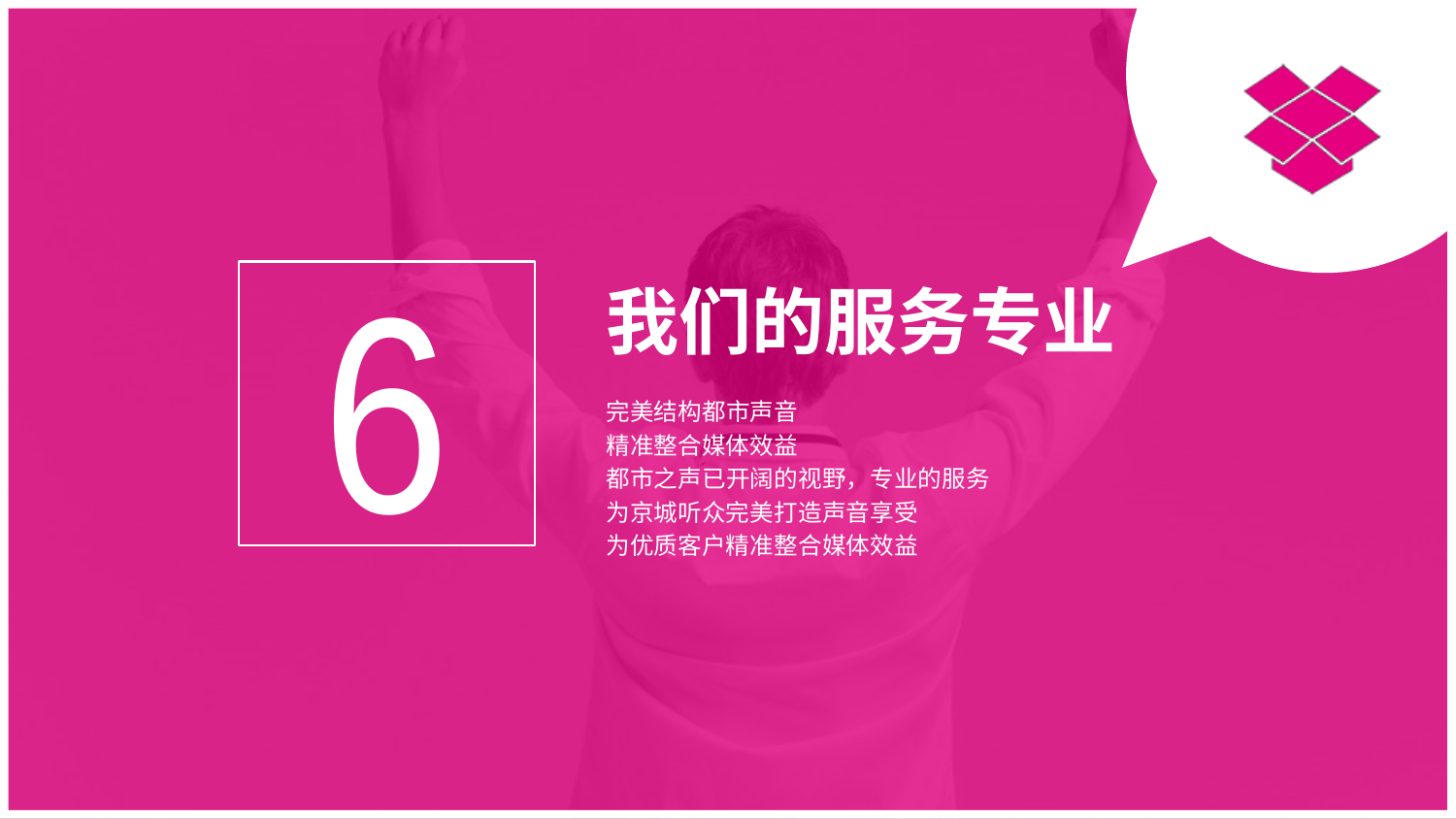

6

# 我们的服务专业
完美结构都市声音
精准整合媒体效益
都市之声已开阔的视野，专业的服务
为京城听众完美打造声音享受
为优质客户精准整合媒体效益